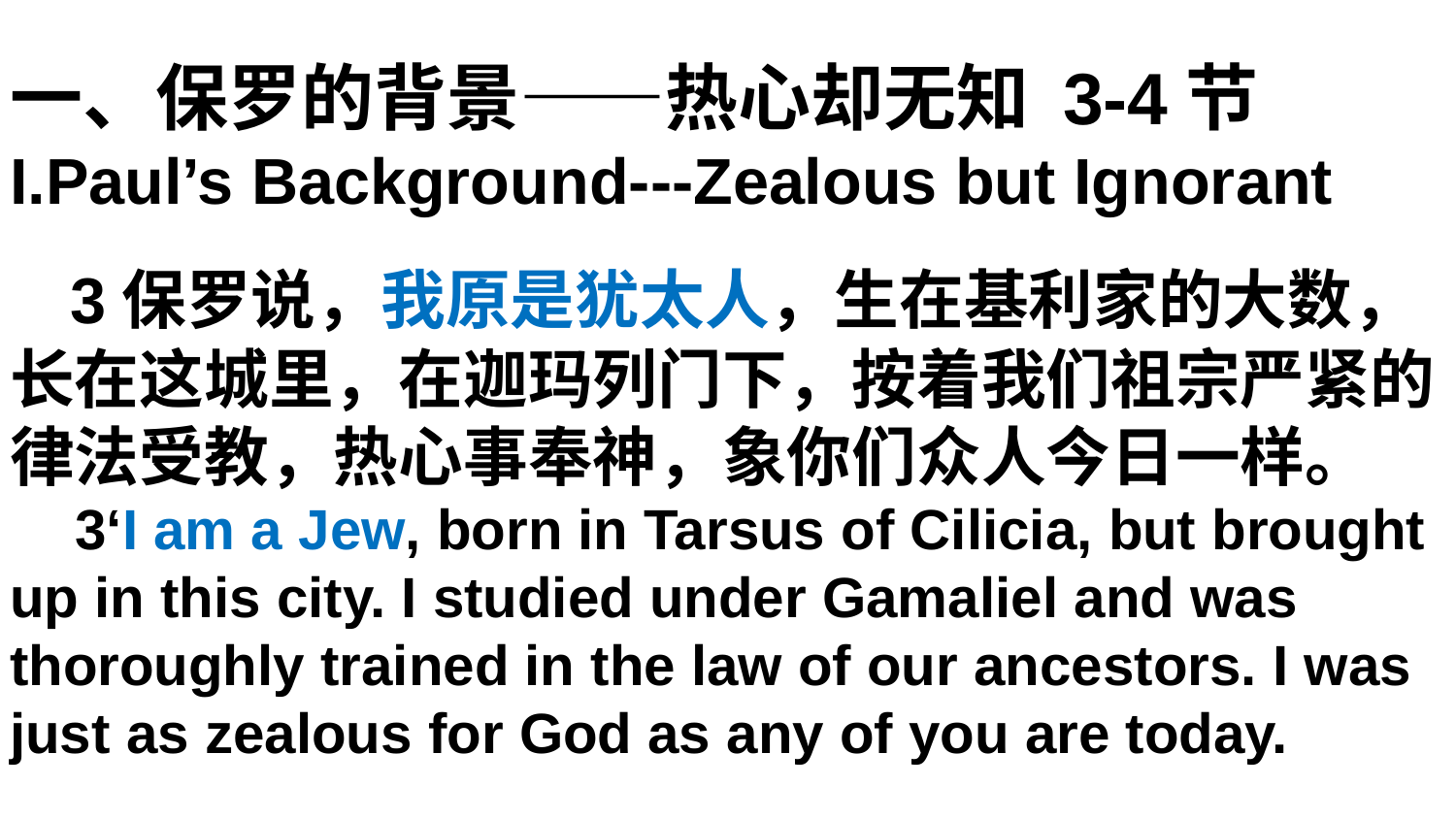

# 一、保罗的背景——热心却无知 3-4节 I.Paul’s Background---Zealous but Ignorant 3保罗说，我原是犹太人，生在基利家的大数，长在这城里，在迦玛列门下，按着我们祖宗严紧的律法受教，热心事奉神，象你们众人今日一样。 3‘I am a Jew, born in Tarsus of Cilicia, but brought up in this city. I studied under Gamaliel and was thoroughly trained in the law of our ancestors. I was just as zealous for God as any of you are today.